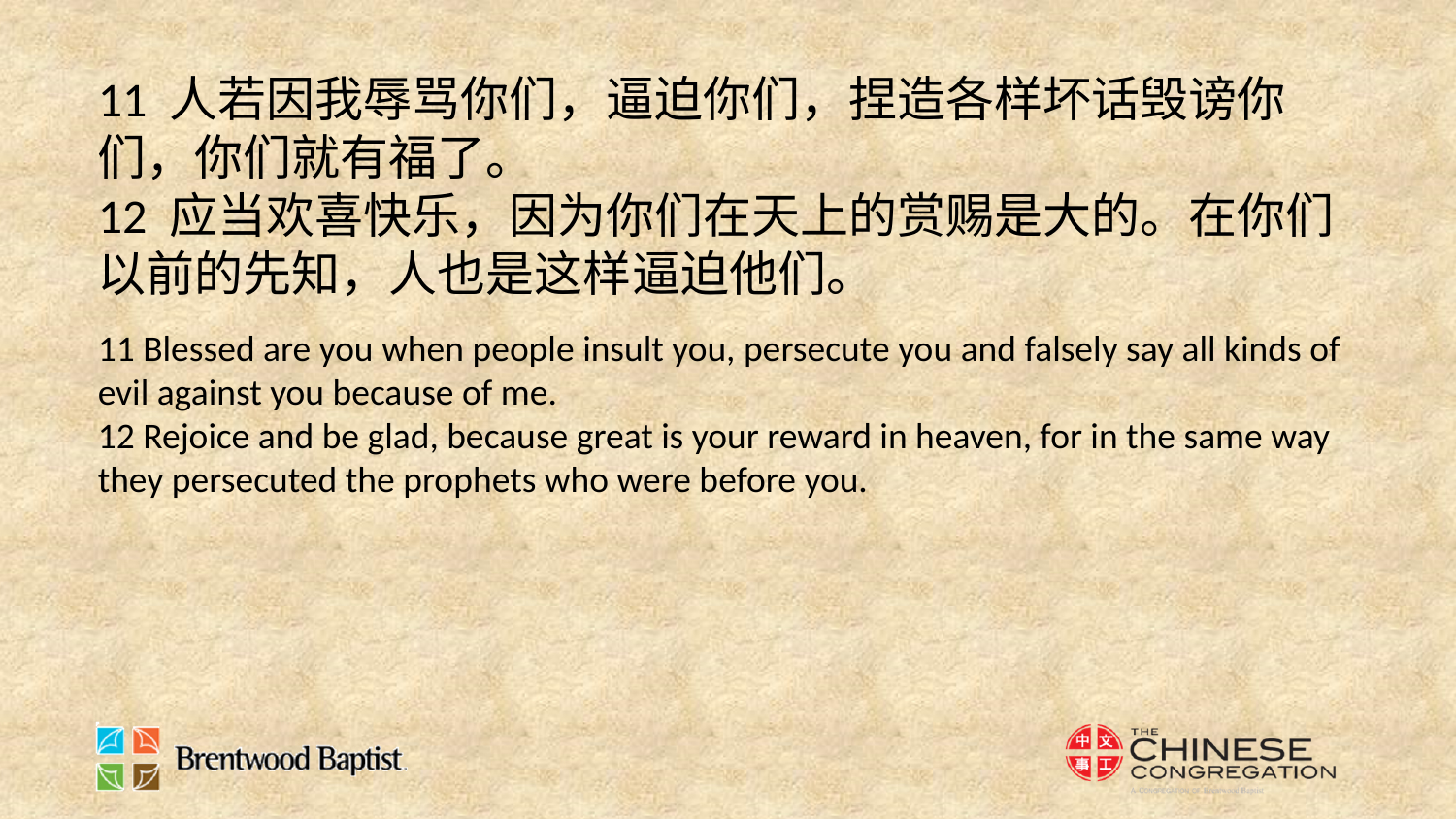

11 人若因我辱骂你们，逼迫你们，捏造各样坏话毁谤你们，你们就有福了。
12 应当欢喜快乐，因为你们在天上的赏赐是大的。在你们以前的先知，人也是这样逼迫他们。

11 Blessed are you when people insult you, persecute you and falsely say all kinds of evil against you because of me.
12 Rejoice and be glad, because great is your reward in heaven, for in the same way they persecuted the prophets who were before you.